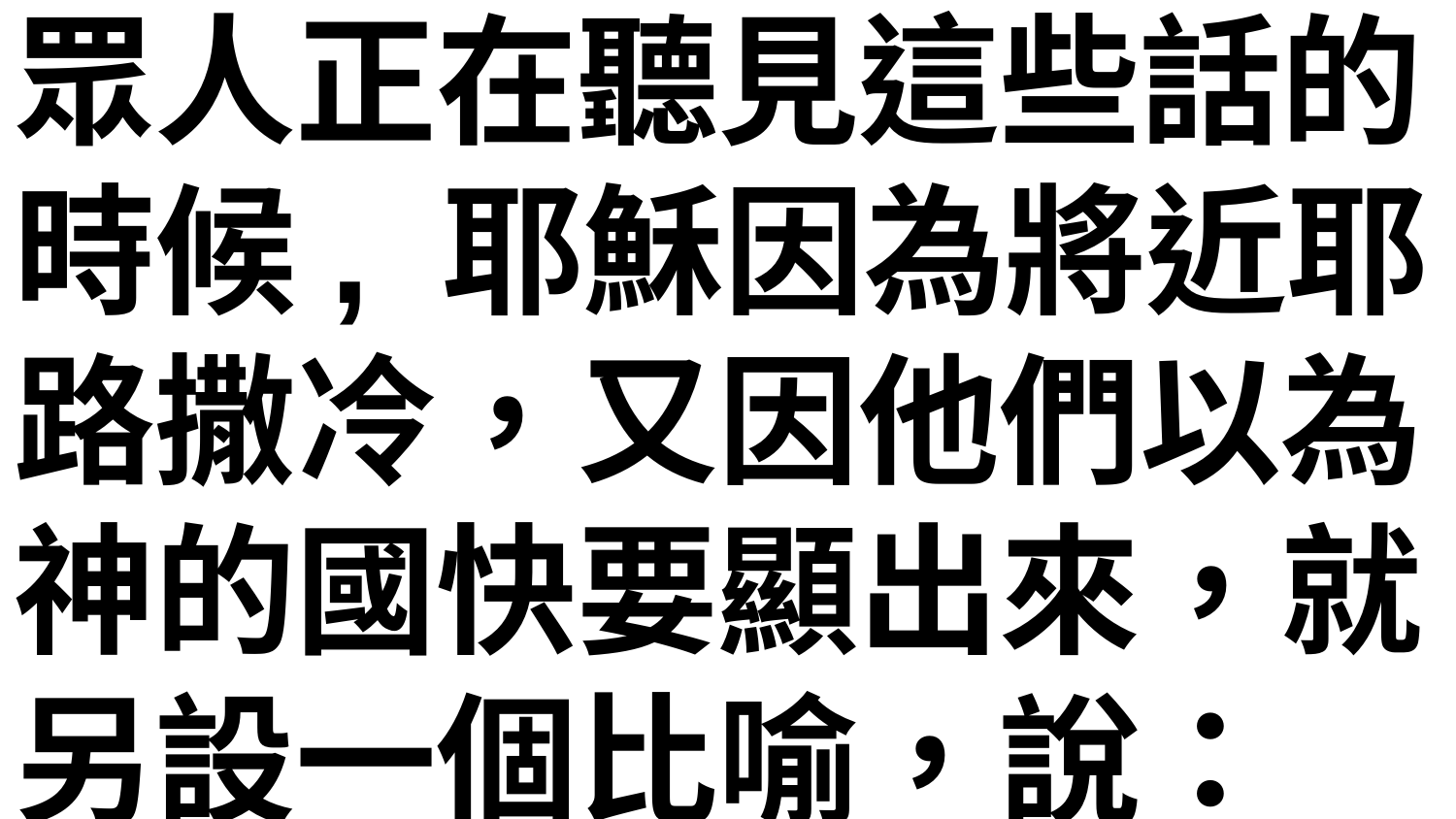

眾人正在聽見這些話的時候, 耶穌因為將近耶路撒冷，又因他們以為神的國快要顯出來，就另設一個比喻，說：

「有一個貴胄往遠方去，要得國回來。 便叫了他的十個僕人來，交給他們十錠銀子，說：『你們去做生意，直等我回來。』 他本國的人卻恨他，打發使者隨後去說：『我們不願意這個人做我們的王。』 他既得國回來，就吩咐叫那領銀子的僕人來，要知道他們做生意賺了多少。  頭一個上來，說：『主啊，你的一錠銀子已經賺了十錠。』  主人說：『好，良善的僕人！你既在最小的事上有忠心，可以有權柄管十座城。』  第二個來，說：『主啊，你的一錠銀子已經賺了五錠。』  主人說：『你也可以管五座城。』  又有一個來，說：『主啊，看哪，你的一錠銀子在這裡，我把它包在手巾裡存著。  我原是怕你，因為你是嚴厲的人，沒有放下的還要去拿，沒有種下的還要去收。』  主人對他說：『你這惡僕！我要憑你的口定你的罪。你既知道我是嚴厲的人，沒有放下的還要去拿，沒有種下的還要去收，  為什麼不把我的銀子交給銀行，等我來的時候，連本帶利都可以要回來呢？』  就對旁邊站著的人說：『奪過他這一錠來，給那有十錠的！』  他們說：『主啊，他已經有十錠了。』  主人說：『我告訴你們：凡有的，還要加給他；沒有的，連他所有的也要奪過來。  至於我那些仇敵，不要我做他們王的，把他們拉來，在我面前殺了吧！』」